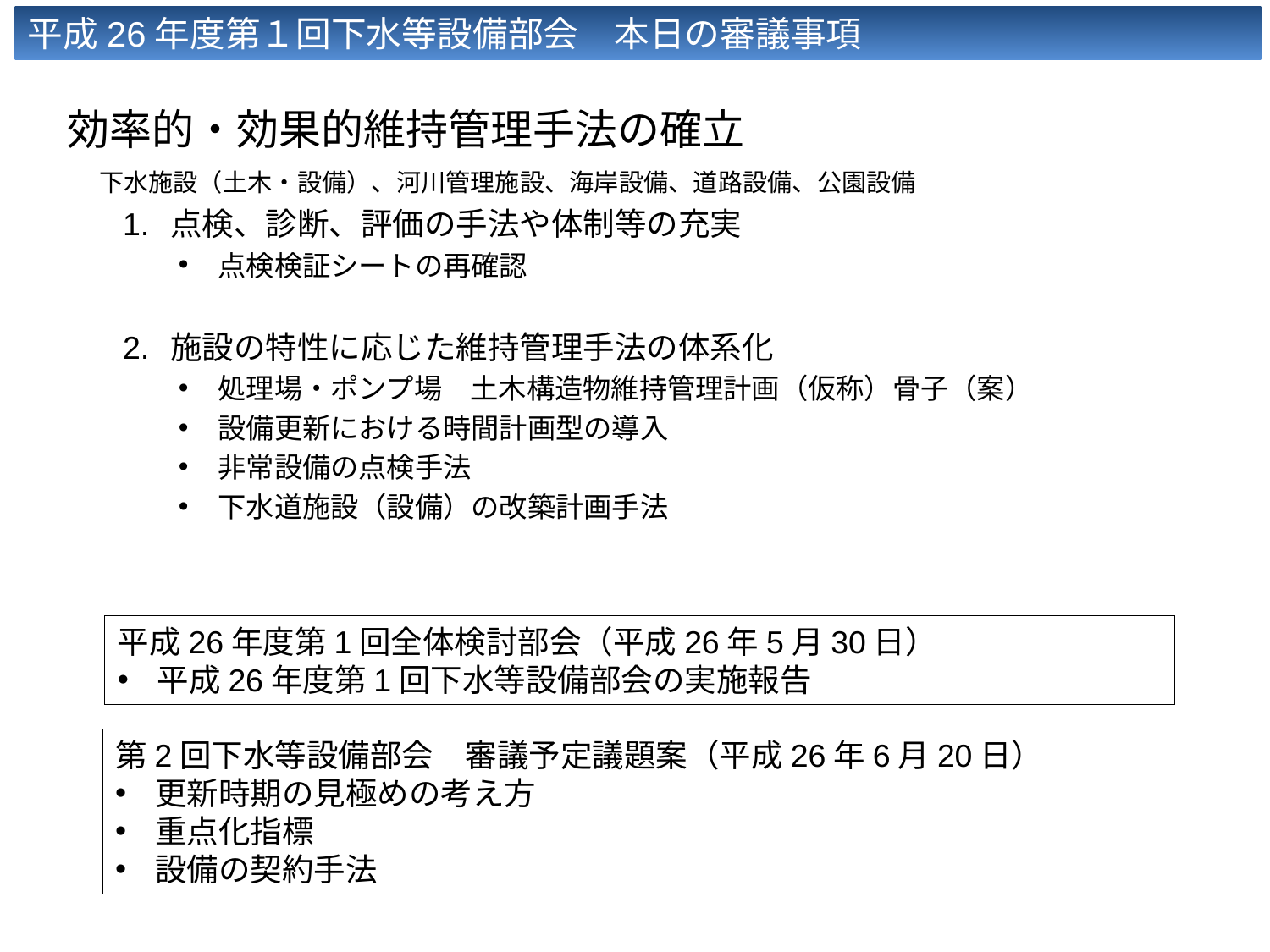

平成26年度第１回下水等設備部会　本日の審議事項　　　　　　　　　　　　　資料２
効率的・効果的維持管理手法の確立
　下水施設（土木・設備）、河川管理施設、海岸設備、道路設備、公園設備
点検、診断、評価の手法や体制等の充実
点検検証シートの再確認

施設の特性に応じた維持管理手法の体系化
処理場・ポンプ場　土木構造物維持管理計画（仮称）骨子（案）
設備更新における時間計画型の導入
非常設備の点検手法
下水道施設（設備）の改築計画手法

平成26年度第1回全体検討部会（平成26年5月30日）
平成26年度第1回下水等設備部会の実施報告
第2回下水等設備部会　審議予定議題案（平成26年6月20日）
更新時期の見極めの考え方
重点化指標
設備の契約手法